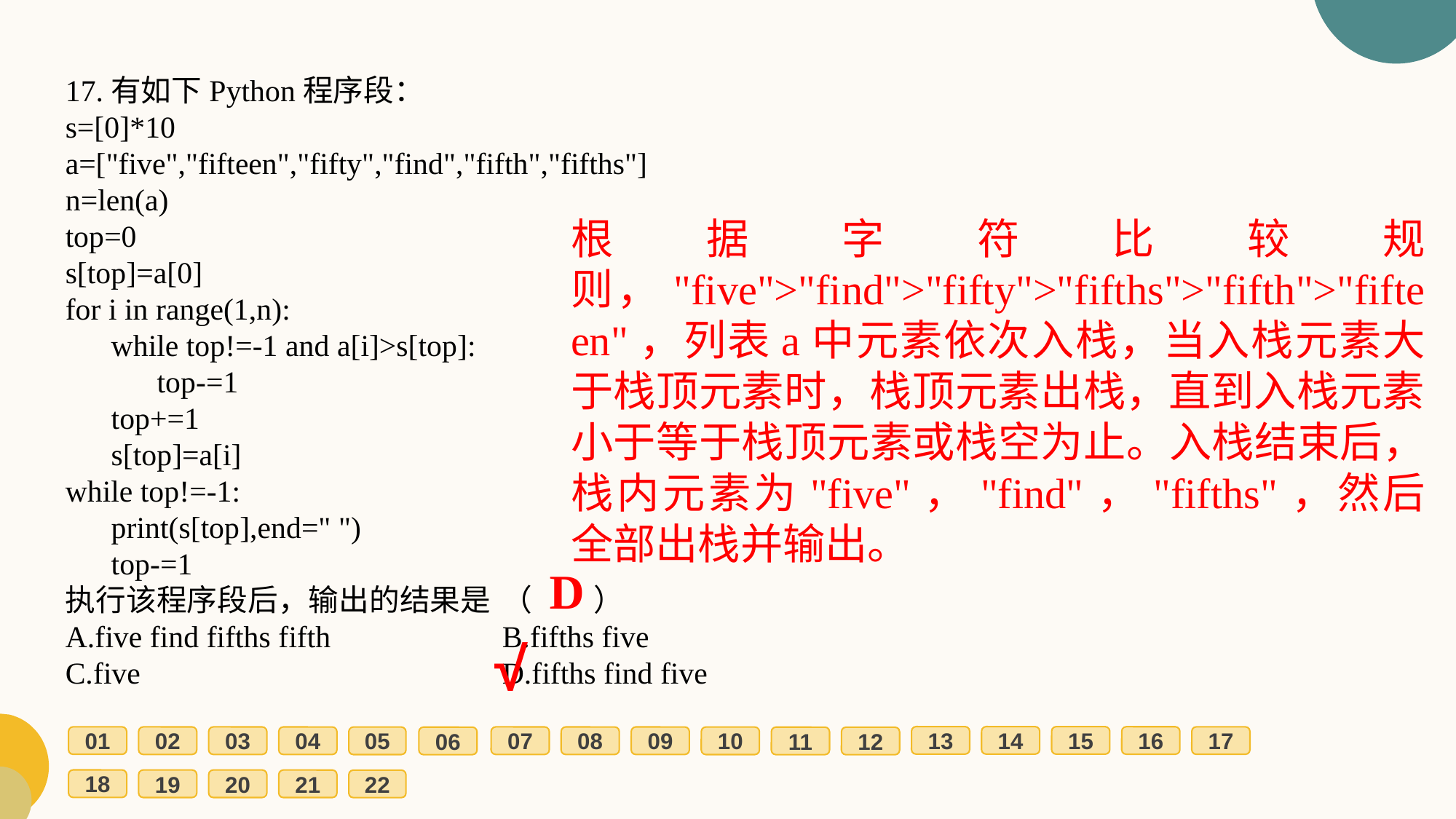

17.有如下Python程序段：
s=[0]*10
a=["five","fifteen","fifty","find","fifth","fifths"]
n=len(a)
top=0
s[top]=a[0]
for i in range(1,n):
      while top!=-1 and a[i]>s[top]:
            top-=1
      top+=1
      s[top]=a[i]
while top!=-1:
      print(s[top],end=" ")
      top-=1
执行该程序段后，输出的结果是	（　　）
A.five find fifths fifth		B.fifths five
C.five				D.fifths find five
根据字符比较规则，"five">"find">"fifty">"fifths">"fifth">"fifteen"，列表a中元素依次入栈，当入栈元素大于栈顶元素时，栈顶元素出栈，直到入栈元素小于等于栈顶元素或栈空为止。入栈结束后，栈内元素为"five"，"find"，"fifths"，然后全部出栈并输出。
D
√